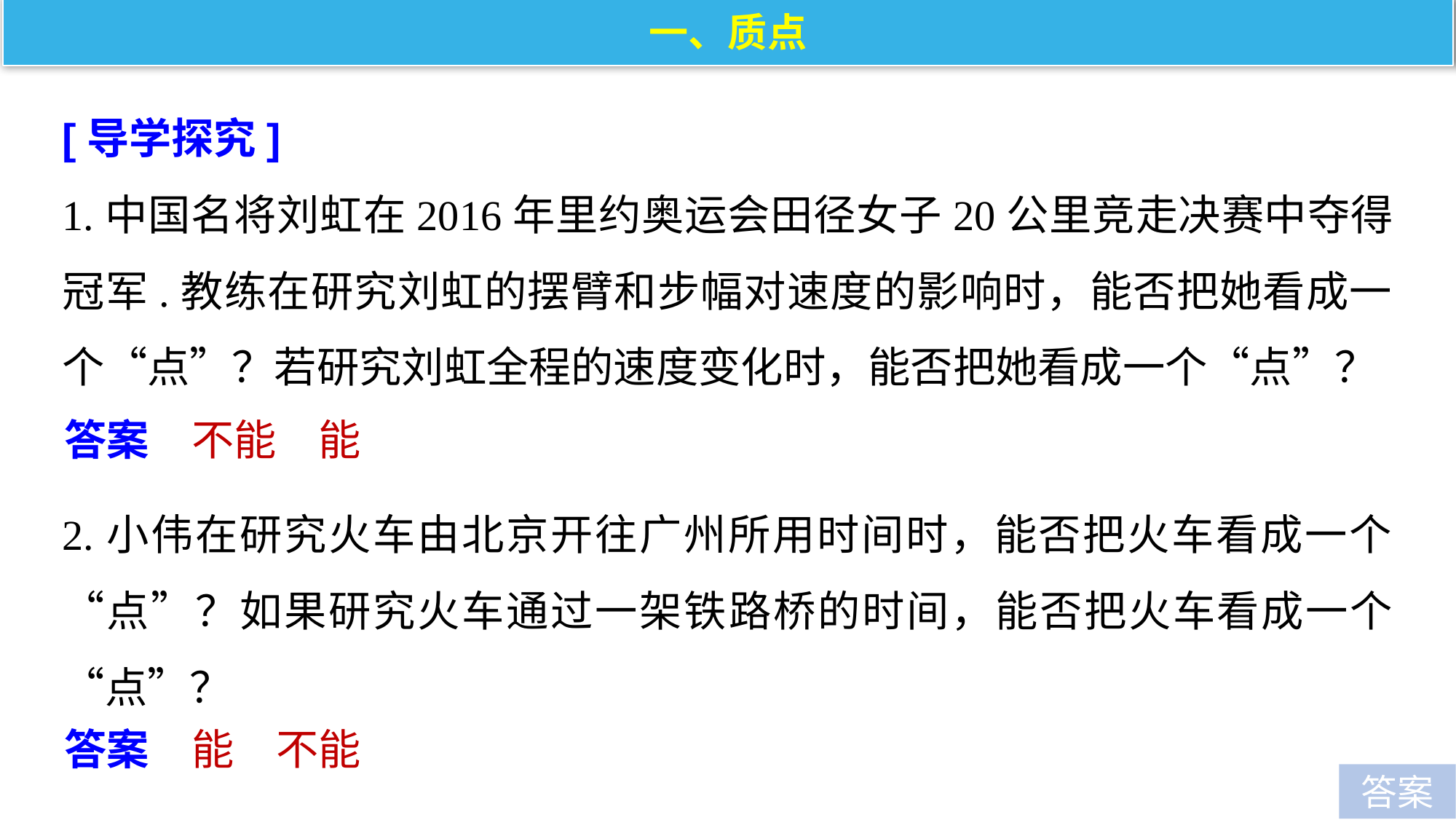

一、质点
[导学探究]
1.中国名将刘虹在2016年里约奥运会田径女子20公里竞走决赛中夺得冠军.教练在研究刘虹的摆臂和步幅对速度的影响时，能否把她看成一个“点”？若研究刘虹全程的速度变化时，能否把她看成一个“点”？
答案　不能　能
2.小伟在研究火车由北京开往广州所用时间时，能否把火车看成一个“点”？如果研究火车通过一架铁路桥的时间，能否把火车看成一个“点”？
答案　能　不能
答案